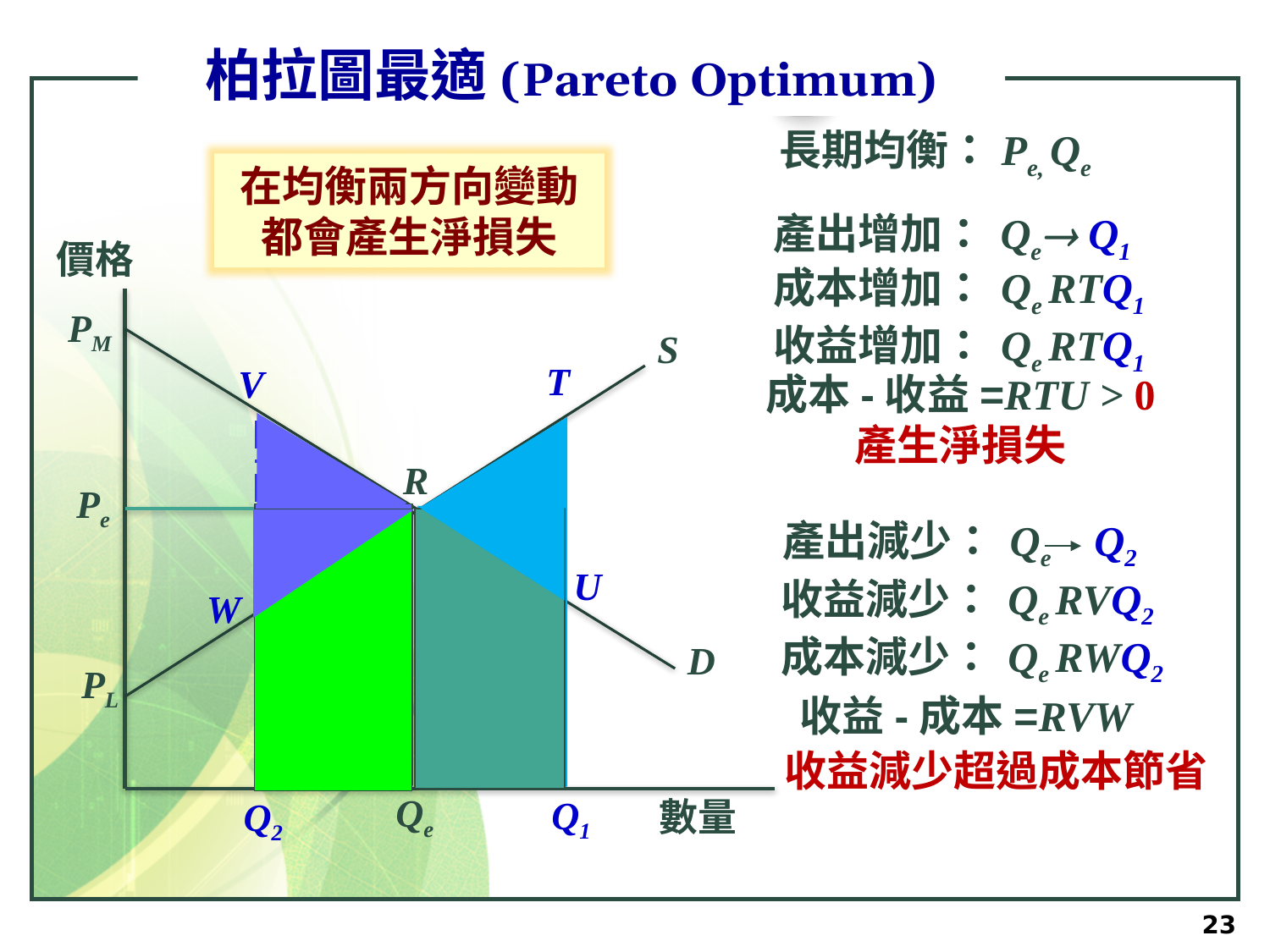

# 柏拉圖最適(Pareto Optimum)
長期均衡：Pe, Qe
在均衡兩方向變動都會產生淨損失
產出增加： Qe→  Q1
價格
成本增加： Qe RTQ1
收益增加： Qe RTQ1
PM
S
T
V
成本-收益=RTU > 0
產生淨損失

R
Pe

產出減少： Qe       Q2

U
收益減少： Qe RVQ2
成本減少： Qe RWQ2
W
D
PL
收益-成本=RVW
收益減少超過成本節省
Qe
Q1
Q2
數量
23